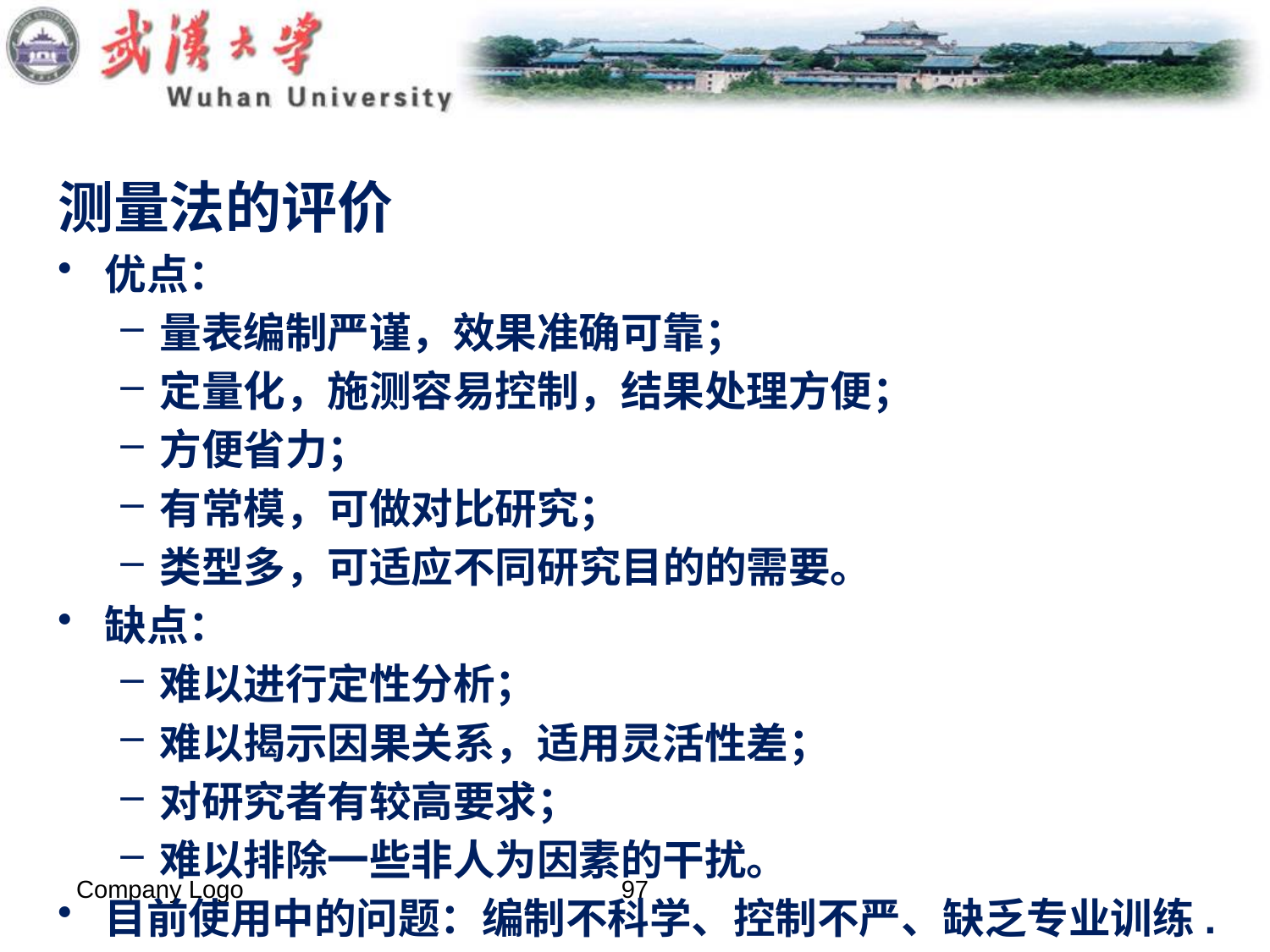

#
测量法的评价
优点：
量表编制严谨，效果准确可靠；
定量化，施测容易控制，结果处理方便；
方便省力；
有常模，可做对比研究；
类型多，可适应不同研究目的的需要。
缺点：
难以进行定性分析；
难以揭示因果关系，适用灵活性差；
对研究者有较高要求；
难以排除一些非人为因素的干扰。
目前使用中的问题：编制不科学、控制不严、缺乏专业训练.
Company Logo
97